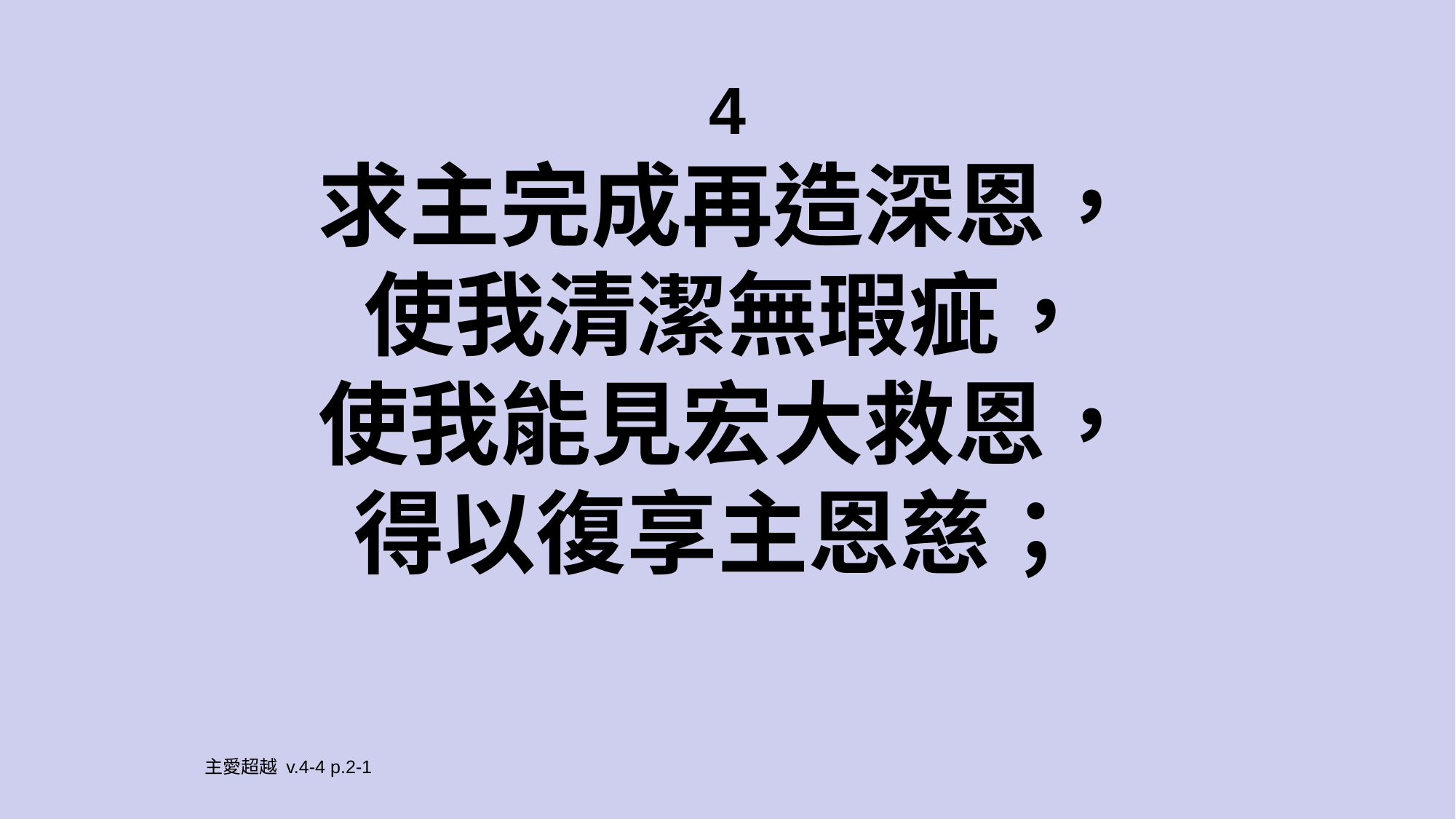

4
求主完成再造深恩，
使我清潔無瑕疵，
使我能見宏大救恩，
得以復享主恩慈；

主愛超越 v.4-4 p.2-1